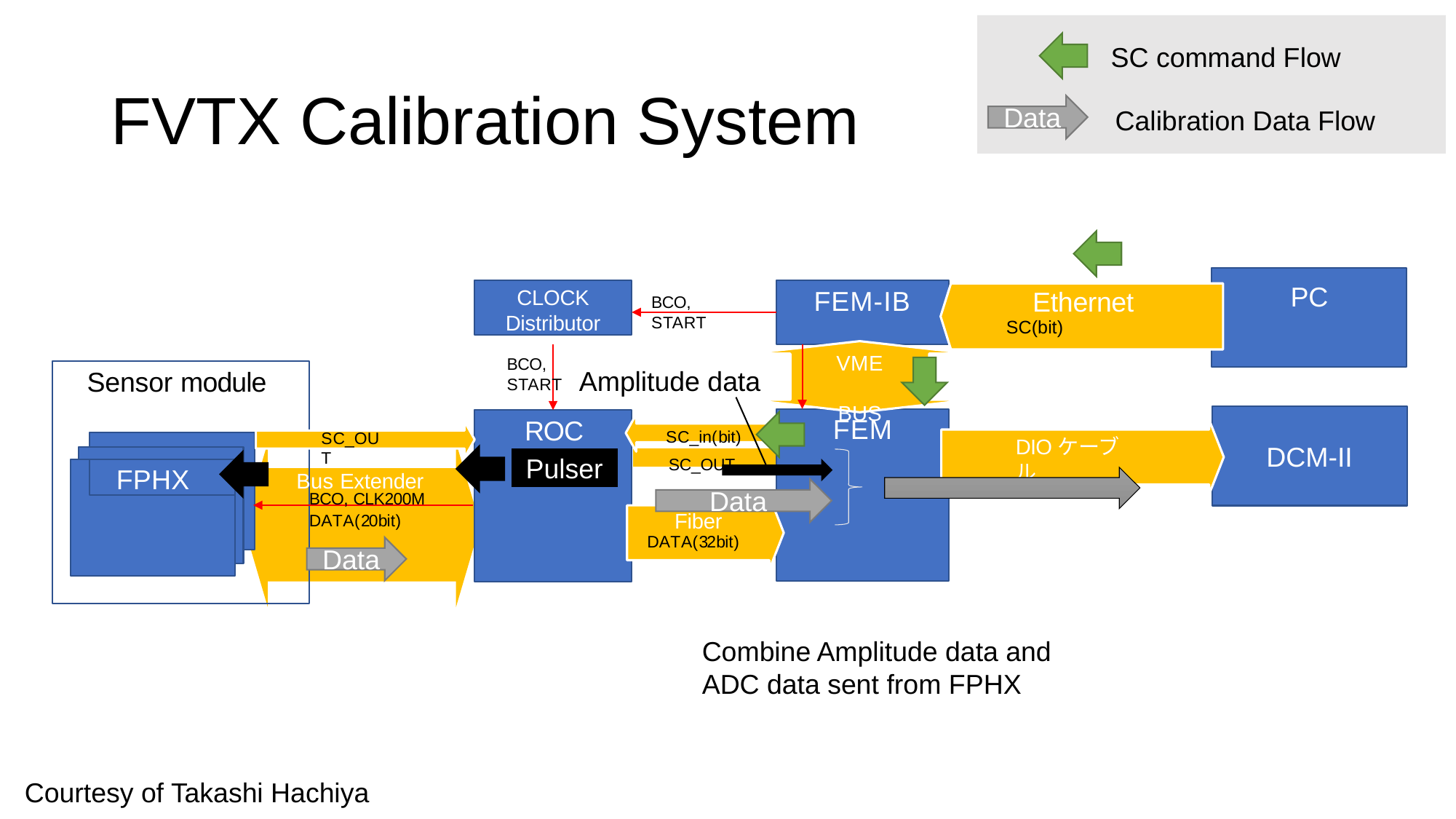

SC command Flow
# FVTX Calibration System
Data
Calibration Data Flow

PC

CLOCK
Distributor
FEM-IB
Ethernet
SC(bit)
BCO, START

VME  BUS
BCO, START

Amplitude data

Sensor module
DCM-II

FEM
ROC

SC_in(bit)  SC_OUT

SC_OUT
DIOケーブル

Pulser

FPHX

Bus Extender
BCO, CLK200M
FPHX
Data
FPHX

Fiber
DATA(32bit)
DATA(20bit)
Data
Combine Amplitude data and ADC data sent from FPHX
Courtesy of Takashi Hachiya